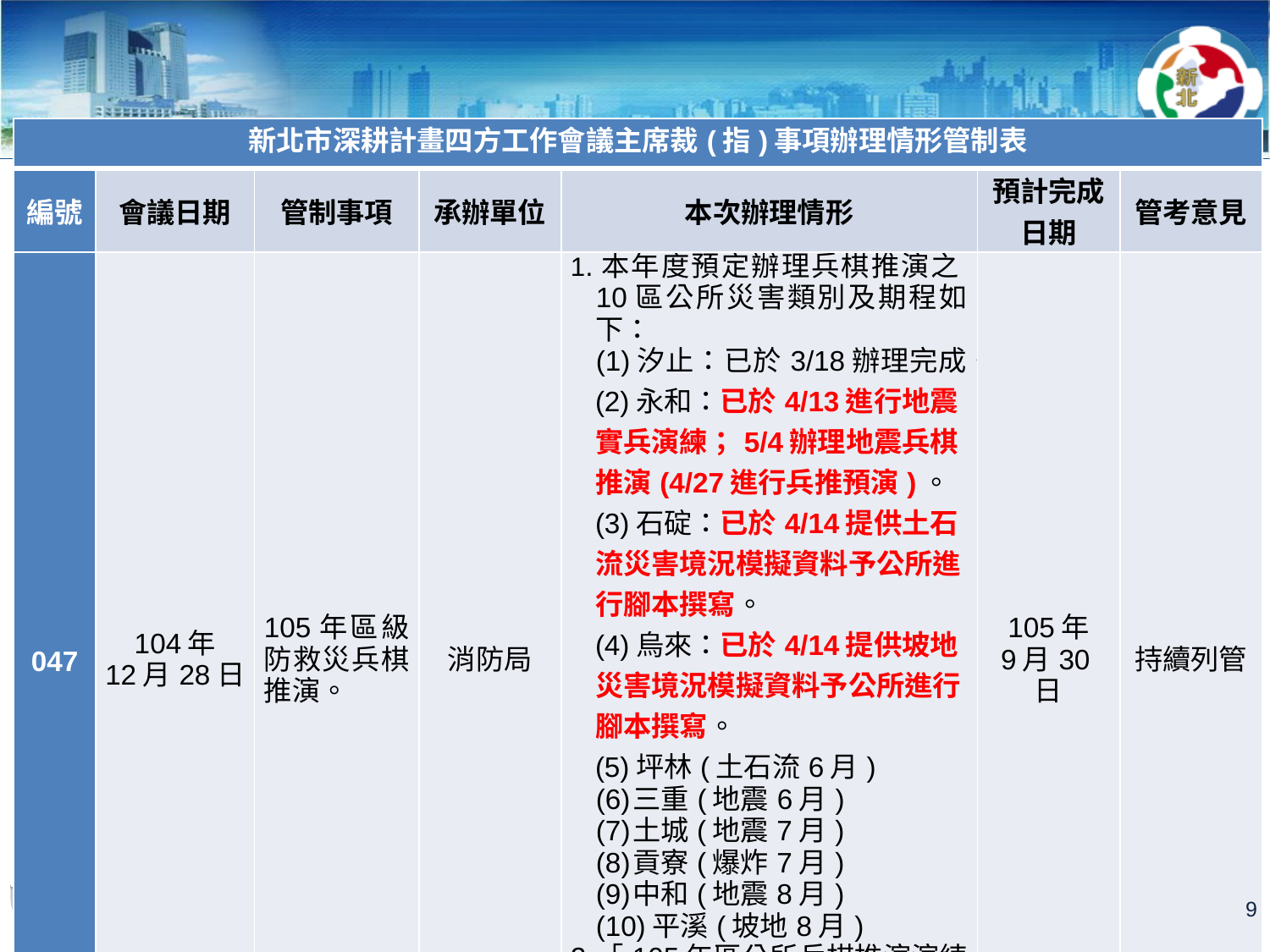

| 新北市深耕計畫四方工作會議主席裁(指)事項辦理情形管制表 |  |  |  |  |  |  |
| --- | --- | --- | --- | --- | --- | --- |
| 編號 | 會議日期 | 管制事項 | 承辦單位 | 本次辦理情形 | 預計完成日期 | 管考意見 |
| 047 | 104年 12月28日 | 105年區級防救災兵棋推演。 | 消防局 | 1.本年度預定辦理兵棋推演之10區公所災害類別及期程如下： (1)汐止：已於3/18辦理完成。 (2)永和：已於4/13進行地震實兵演練；5/4辦理地震兵棋推演(4/27進行兵推預演)。 (3)石碇：已於4/14提供土石流災害境況模擬資料予公所進行腳本撰寫。 (4)烏來：已於4/14提供坡地災害境況模擬資料予公所進行腳本撰寫。 (5)坪林(土石流6月) (6) 三重(地震6月) 土城(地震7月) 貢寮(爆炸7月) 中和(地震8月) (10)平溪(坡地8月) 2. 「105年區公所兵棋推演演練執行計畫」已於3/4函頒(新北府消整字第105035198號)。 | 105年 9月30日 | 持續列管 |
9